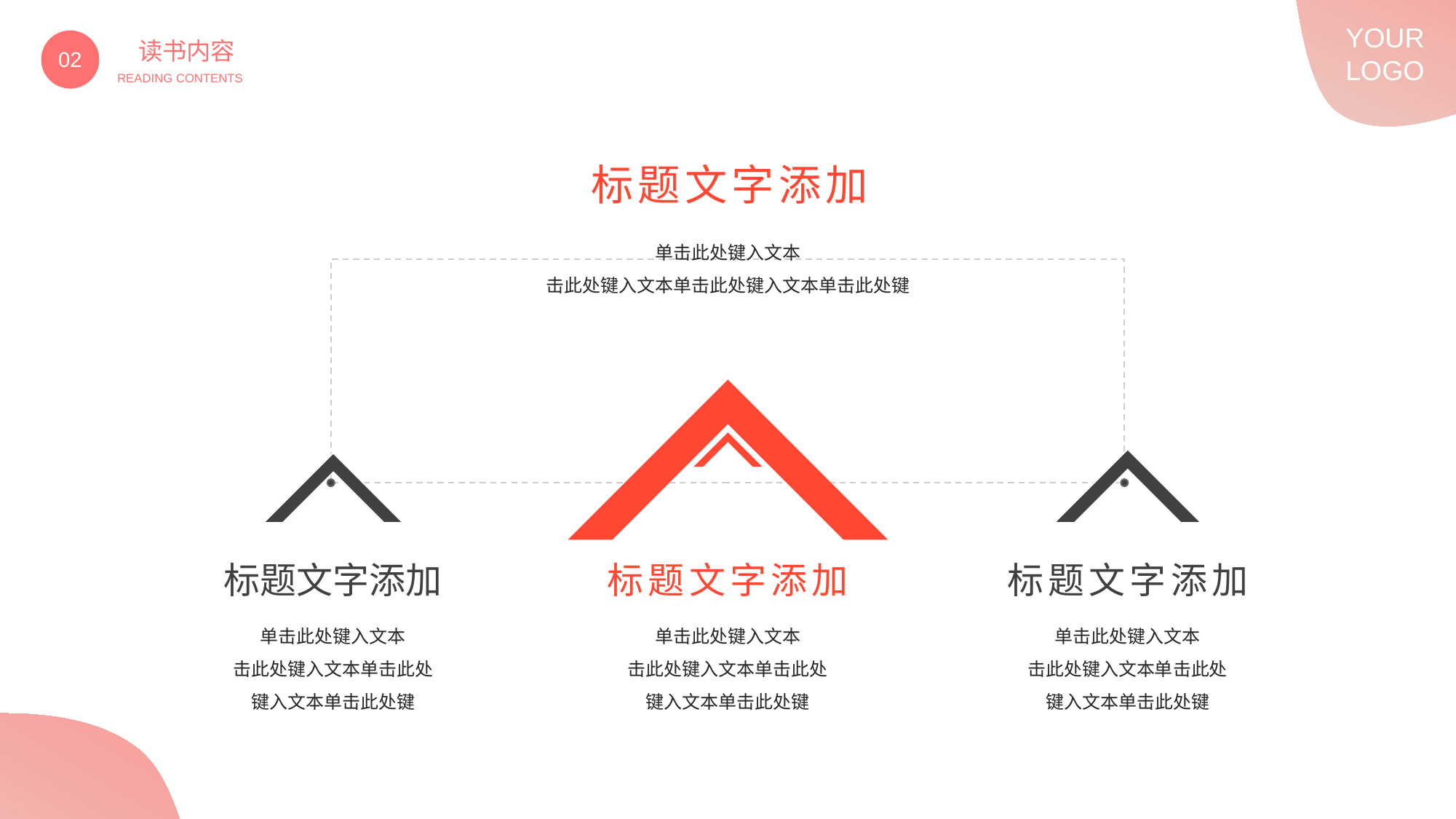

YOUR
LOGO

02
读书内容
READING CONTENTS
标题文字添加
单击此处键入文本
击此处键入文本单击此处键入文本单击此处键

标题文字添加
单击此处键入文本
击此处键入文本单击此处键入文本单击此处键

标题文字添加
单击此处键入文本
击此处键入文本单击此处键入文本单击此处键

标题文字添加
单击此处键入文本
击此处键入文本单击此处键入文本单击此处键